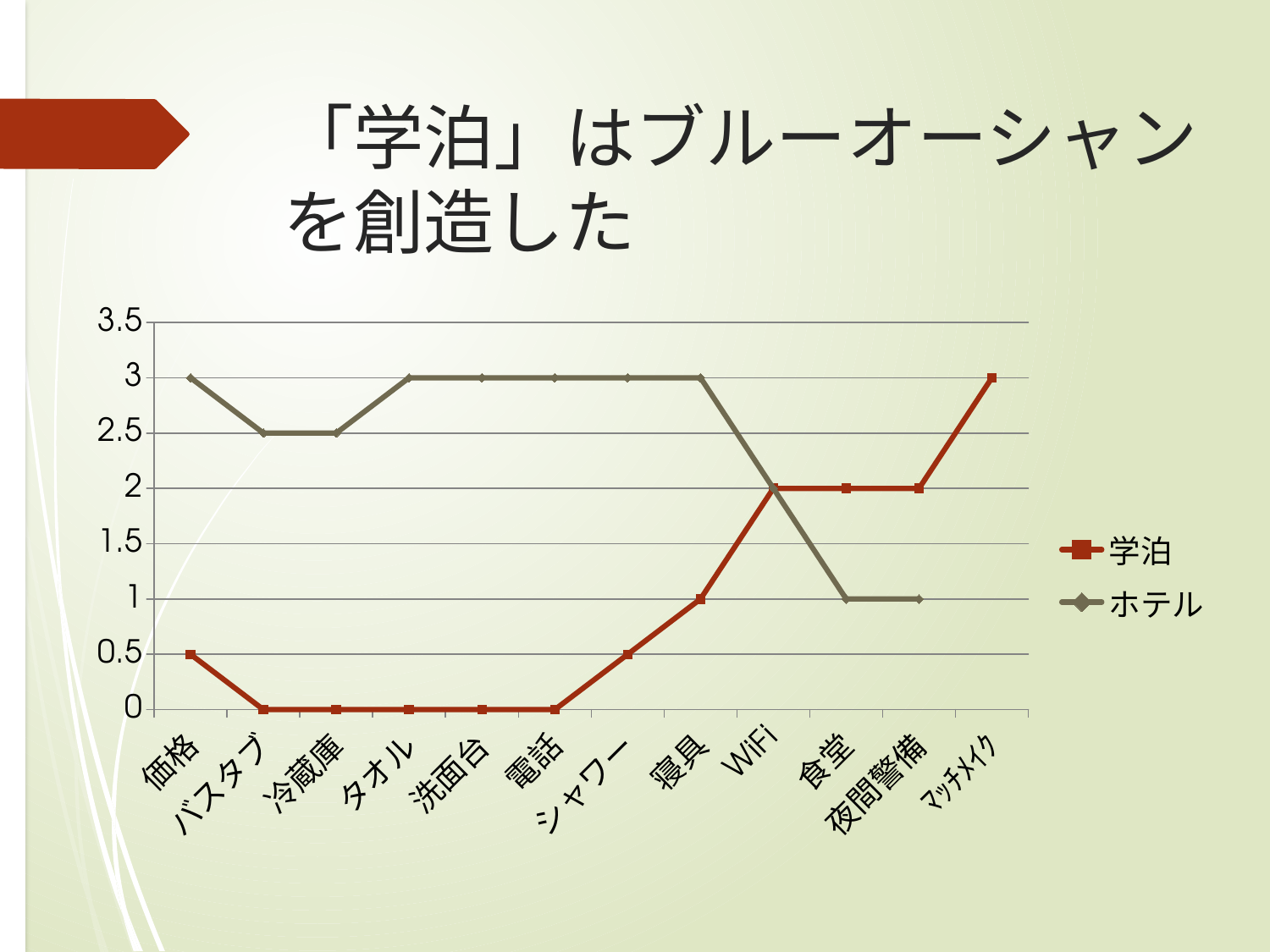

# 「学泊」はブルーオーシャンを創造した

### Chart

| Category | 学泊 | ホテル |
|---|---|---|
| 価格 | 0.5 | 3.0 |
| バスタブ | 0.0 | 2.5 |
| 冷蔵庫 | 0.0 | 2.5 |
| タオル | 0.0 | 3.0 |
| 洗面台 | 0.0 | 3.0 |
| 電話 | 0.0 | 3.0 |
| シャワー | 0.5 | 3.0 |
| 寝具 | 1.0 | 3.0 |
| WiFi | 2.0 | 2.0 |
| 食堂 | 2.0 | 1.0 |
| 夜間警備 | 2.0 | 1.0 |
| ﾏｯﾁﾒｲｸ | 3.0 | None |